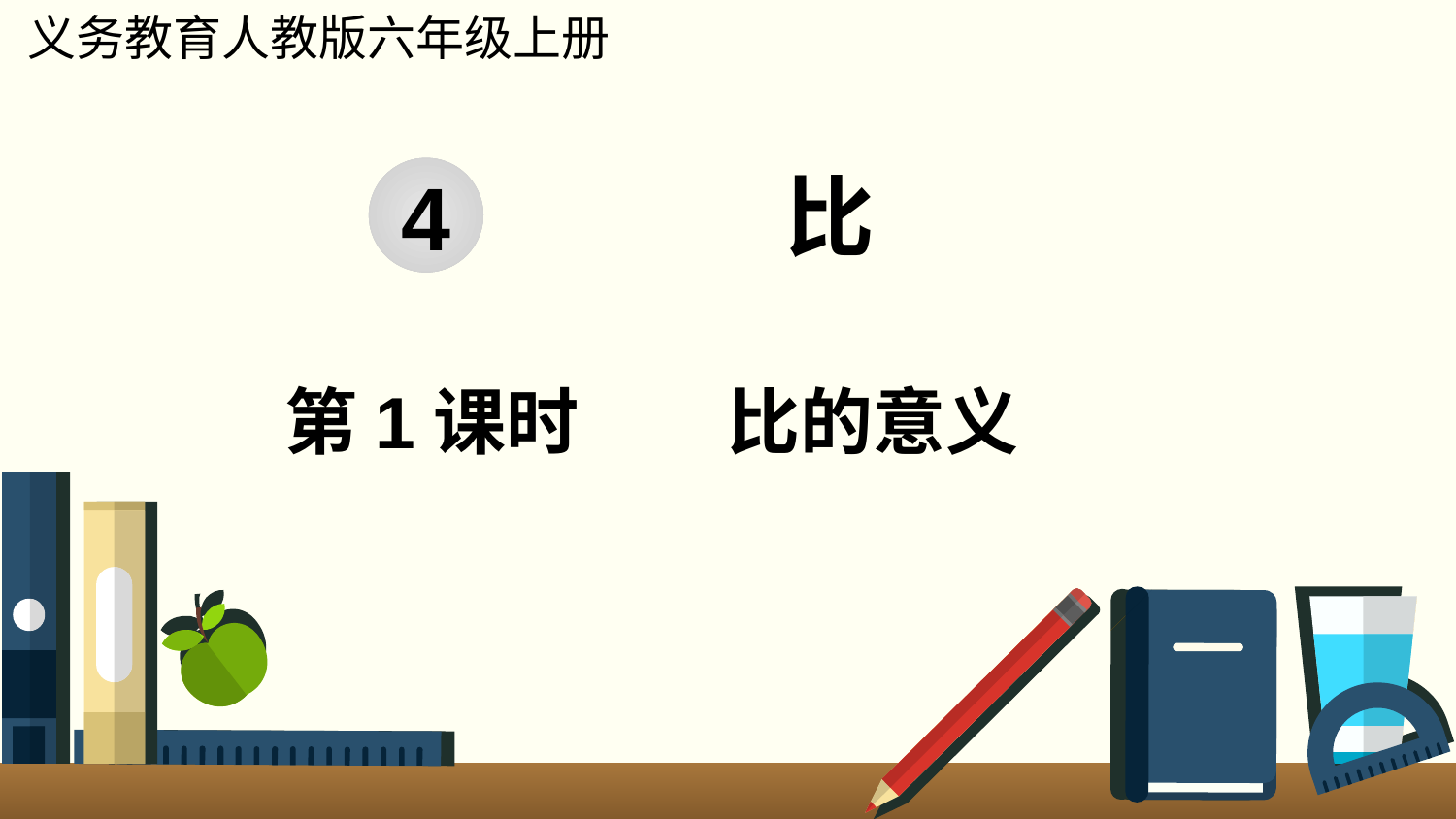

义务教育人教版六年级上册
比
4
第1课时         比的意义
www.youyi100.com
www.youyi100.com
www.youyi100.com
www.youyi100.com
www.youyi100.com
www.youyi100.com
www.youyi100.com
www.youyi100.com
www.youyi100.com

优翼